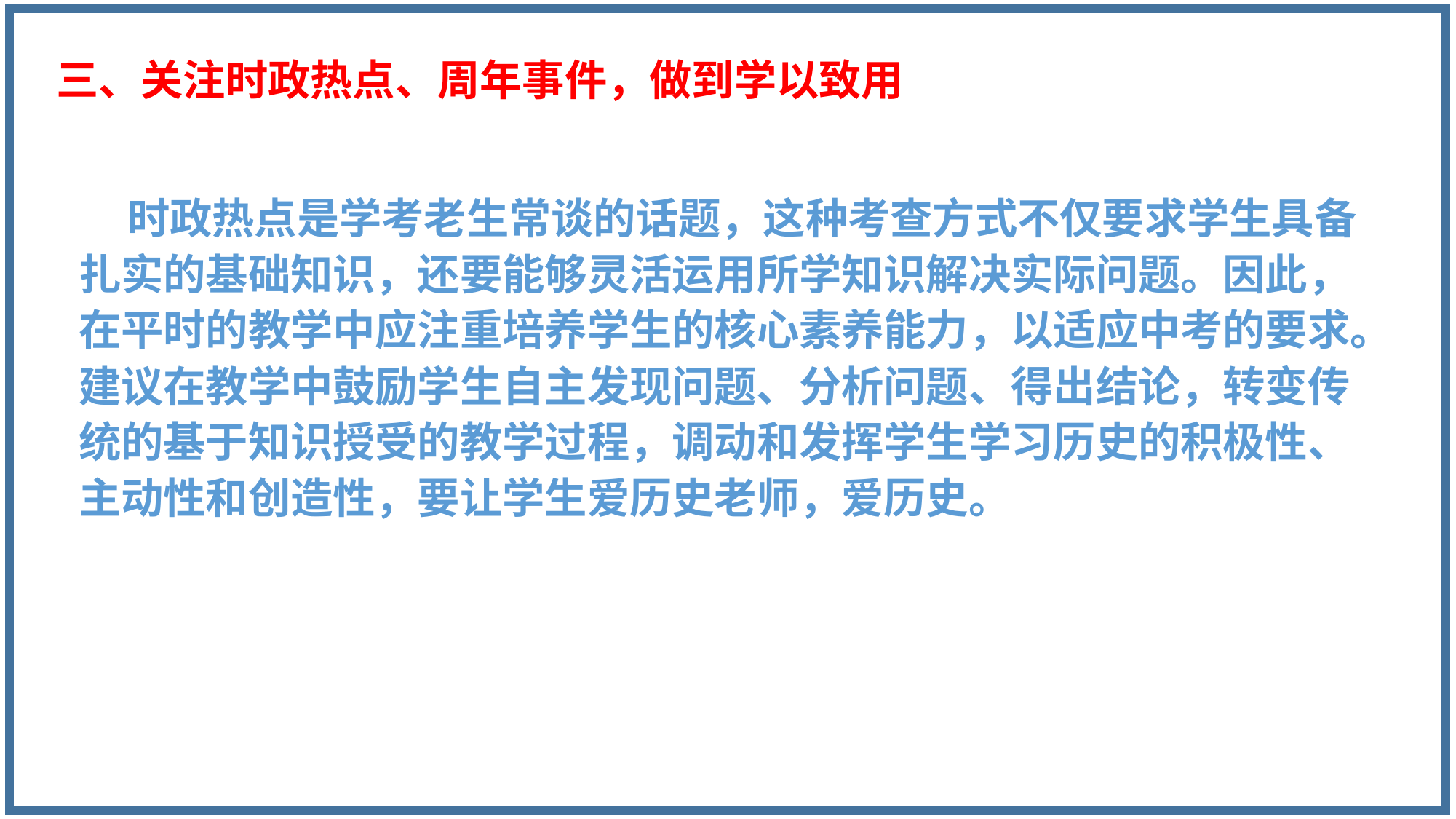

三、关注时政热点、周年事件，做到学以致用
    时政热点是学考老生常谈的话题，这种考查方式不仅要求学生具备扎实的基础知识，还要能够灵活运用所学知识解决实际问题。因此，在平时的教学中应注重培养学生的核心素养能力，以适应中考的要求。建议在教学中鼓励学生自主发现问题、分析问题、得出结论，转变传统的基于知识授受的教学过程，调动和发挥学生学习历史的积极性、主动性和创造性，要让学生爱历史老师，爱历史。